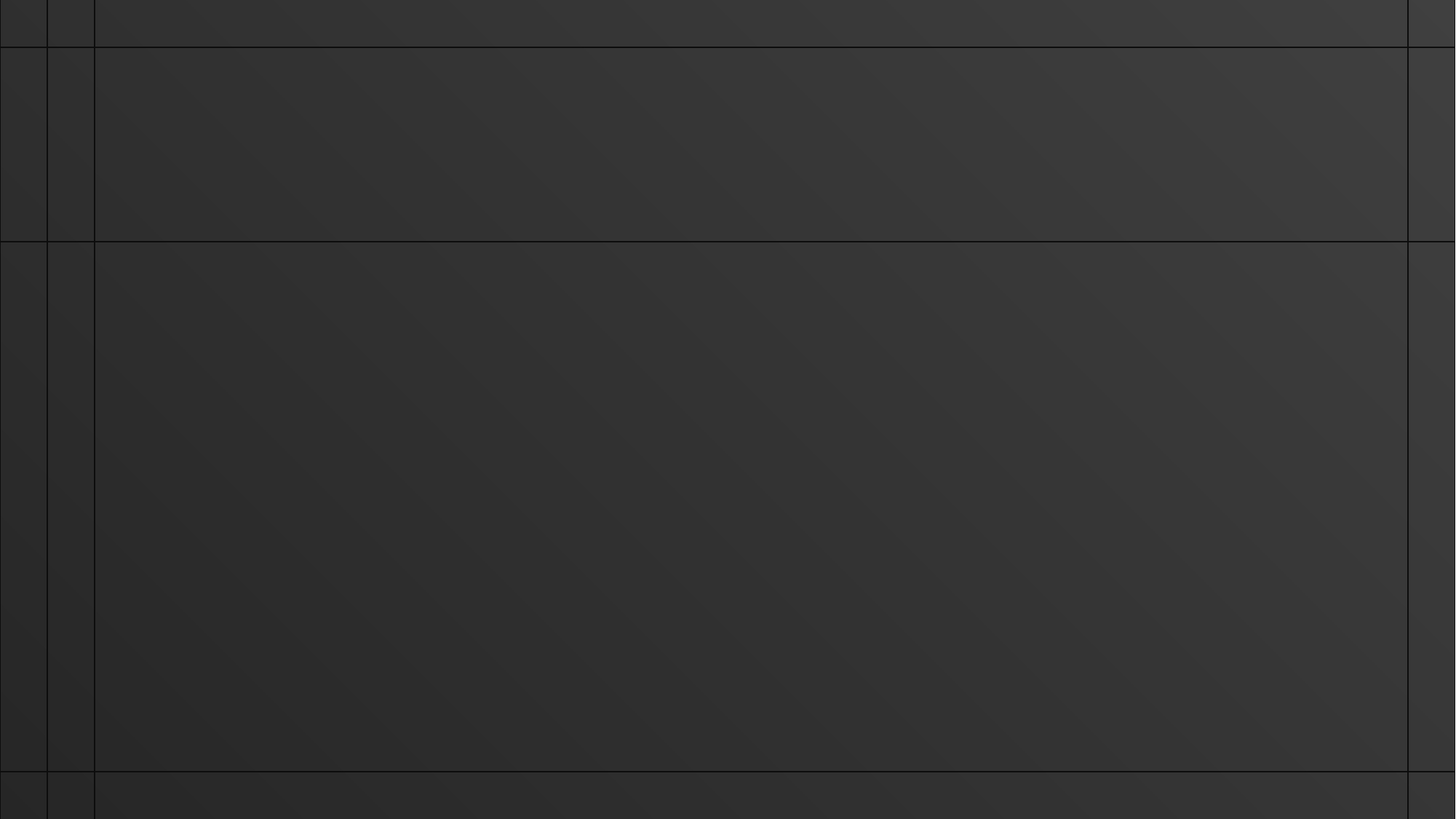

Clear Gothic l 맑은 고딕
Typography Pack